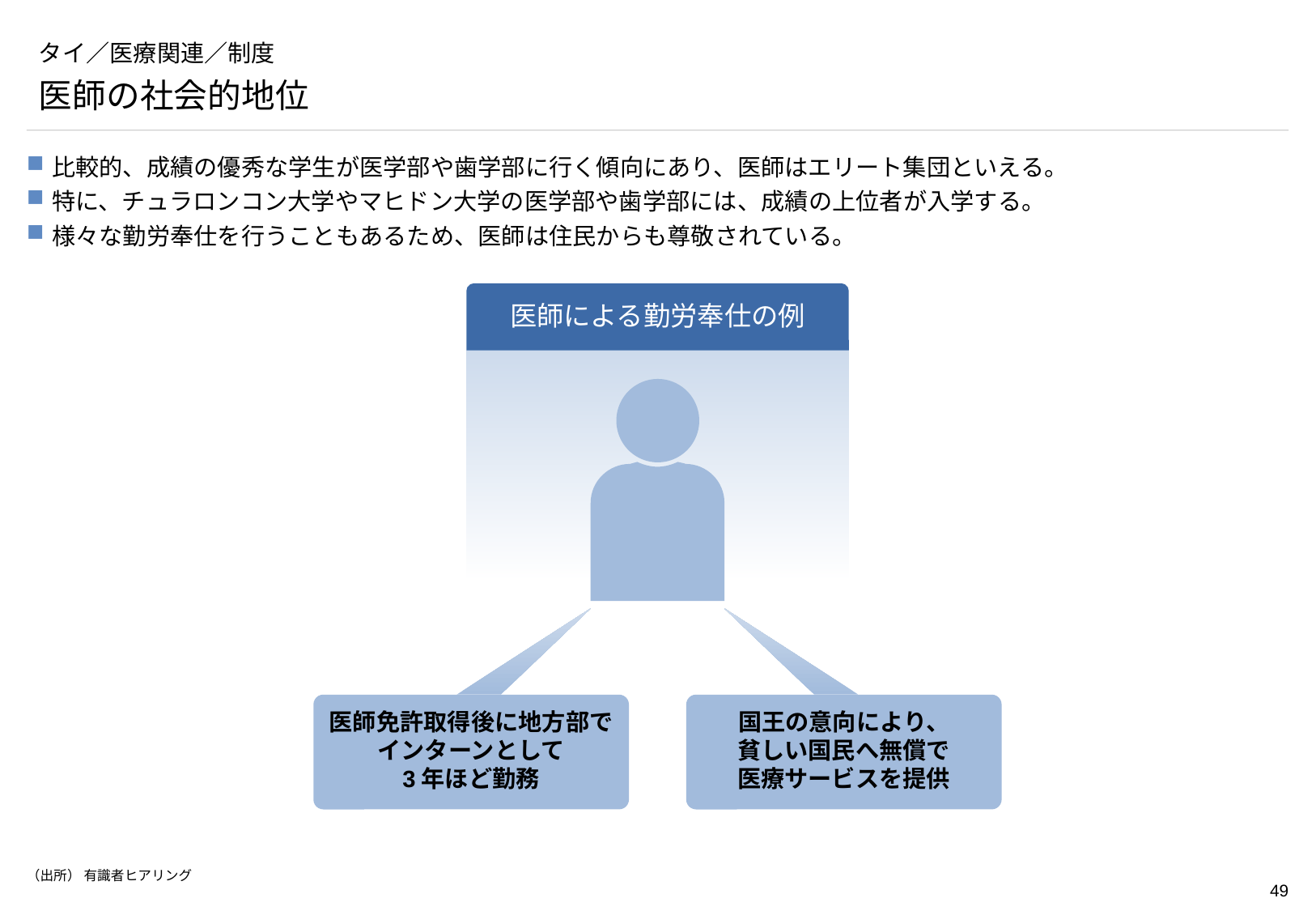

# タイ／医療関連／制度
医師の社会的地位
比較的、成績の優秀な学生が医学部や歯学部に行く傾向にあり、医師はエリート集団といえる。
特に、チュラロンコン大学やマヒドン大学の医学部や歯学部には、成績の上位者が入学する。
様々な勤労奉仕を行うこともあるため、医師は住民からも尊敬されている。
医師による勤労奉仕の例

医師免許取得後に地方部で
インターンとして
3年ほど勤務
国王の意向により、
貧しい国民へ無償で
医療サービスを提供
（出所） 有識者ヒアリング